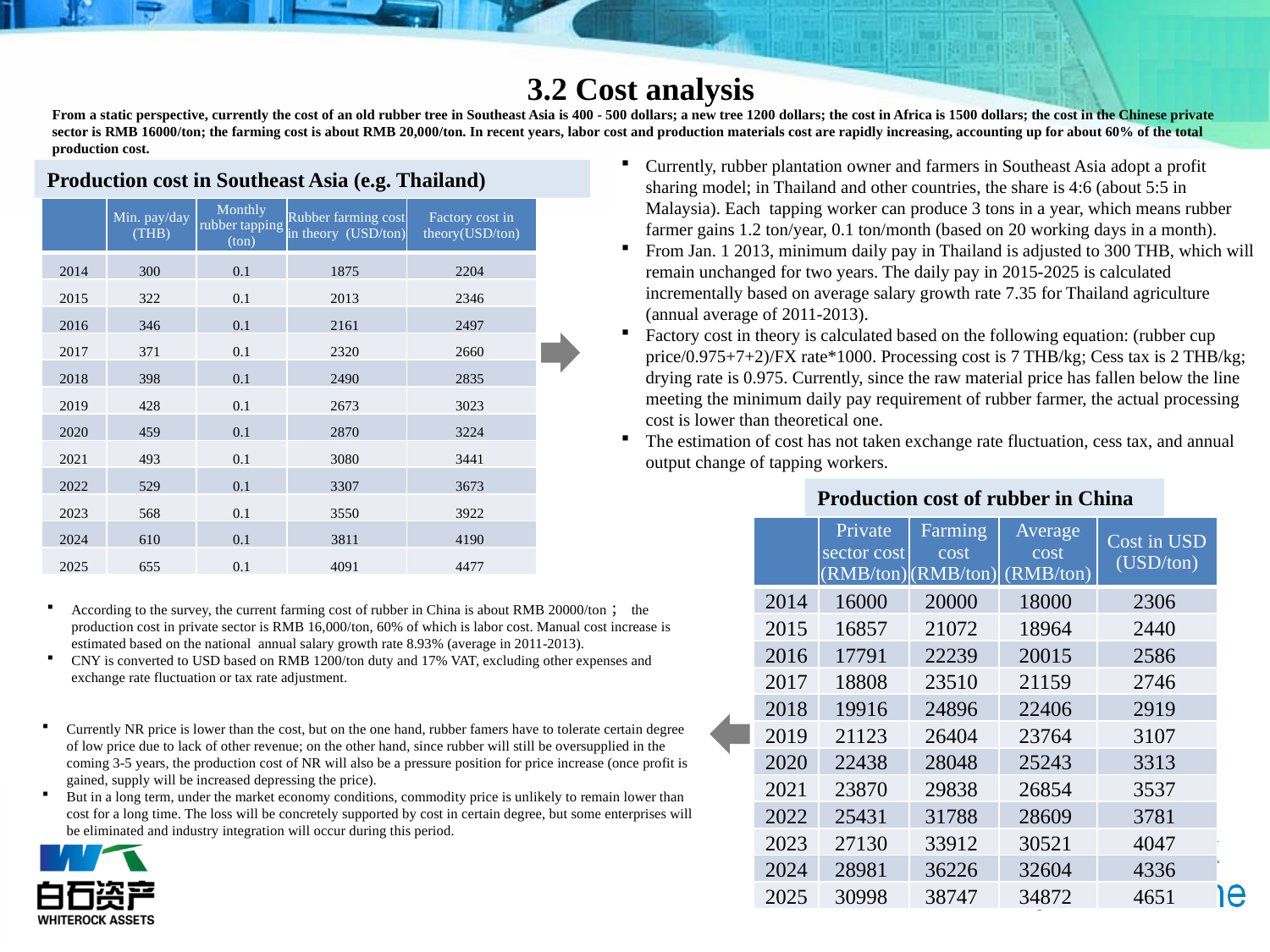

3.2 Cost analysis
From a static perspective, currently the cost of an old rubber tree in Southeast Asia is 400 - 500 dollars; a new tree 1200 dollars; the cost in Africa is 1500 dollars; the cost in the Chinese private sector is RMB 16000/ton; the farming cost is about RMB 20,000/ton. In recent years, labor cost and production materials cost are rapidly increasing, accounting up for about 60% of the total production cost.
Currently, rubber plantation owner and farmers in Southeast Asia adopt a profit sharing model; in Thailand and other countries, the share is 4:6 (about 5:5 in Malaysia). Each  tapping worker can produce 3 tons in a year, which means rubber farmer gains 1.2 ton/year, 0.1 ton/month (based on 20 working days in a month).
From Jan. 1 2013, minimum daily pay in Thailand is adjusted to 300 THB, which will remain unchanged for two years. The daily pay in 2015-2025 is calculated incrementally based on average salary growth rate 7.35 for Thailand agriculture (annual average of 2011-2013).
Factory cost in theory is calculated based on the following equation: (rubber cup price/0.975+7+2)/FX rate*1000. Processing cost is 7 THB/kg; Cess tax is 2 THB/kg; drying rate is 0.975. Currently, since the raw material price has fallen below the line meeting the minimum daily pay requirement of rubber farmer, the actual processing cost is lower than theoretical one.
The estimation of cost has not taken exchange rate fluctuation, cess tax, and annual output change of tapping workers.
Production cost in Southeast Asia (e.g. Thailand)
|  | Min. pay/day (THB) | Monthly rubber tapping (ton) | Rubber farming cost in theory (USD/ton) | Factory cost in theory(USD/ton) |
| --- | --- | --- | --- | --- |
| 2014 | 300 | 0.1 | 1875 | 2204 |
| 2015 | 322 | 0.1 | 2013 | 2346 |
| 2016 | 346 | 0.1 | 2161 | 2497 |
| 2017 | 371 | 0.1 | 2320 | 2660 |
| 2018 | 398 | 0.1 | 2490 | 2835 |
| 2019 | 428 | 0.1 | 2673 | 3023 |
| 2020 | 459 | 0.1 | 2870 | 3224 |
| 2021 | 493 | 0.1 | 3080 | 3441 |
| 2022 | 529 | 0.1 | 3307 | 3673 |
| 2023 | 568 | 0.1 | 3550 | 3922 |
| 2024 | 610 | 0.1 | 3811 | 4190 |
| 2025 | 655 | 0.1 | 4091 | 4477 |
东南亚产胶国成本
(以泰国为代表，按最低日薪推算))

Production cost of rubber in China
|  | Private sector cost (RMB/ton) | Farming cost (RMB/ton) | Average cost (RMB/ton) | Cost in USD (USD/ton) |
| --- | --- | --- | --- | --- |
| 2014 | 16000 | 20000 | 18000 | 2306 |
| 2015 | 16857 | 21072 | 18964 | 2440 |
| 2016 | 17791 | 22239 | 20015 | 2586 |
| 2017 | 18808 | 23510 | 21159 | 2746 |
| 2018 | 19916 | 24896 | 22406 | 2919 |
| 2019 | 21123 | 26404 | 23764 | 3107 |
| 2020 | 22438 | 28048 | 25243 | 3313 |
| 2021 | 23870 | 29838 | 26854 | 3537 |
| 2022 | 25431 | 31788 | 28609 | 3781 |
| 2023 | 27130 | 33912 | 30521 | 4047 |
| 2024 | 28981 | 36226 | 32604 | 4336 |
| 2025 | 30998 | 38747 | 34872 | 4651 |
According to the survey, the current farming cost of rubber in China is about RMB 20000/ton； the production cost in private sector is RMB 16,000/ton, 60% of which is labor cost. Manual cost increase is estimated based on the national  annual salary growth rate 8.93% (average in 2011-2013).
CNY is converted to USD based on RMB 1200/ton duty and 17% VAT, excluding other expenses and exchange rate fluctuation or tax rate adjustment.
Currently NR price is lower than the cost, but on the one hand, rubber famers have to tolerate certain degree of low price due to lack of other revenue; on the other hand, since rubber will still be oversupplied in the coming 3-5 years, the production cost of NR will also be a pressure position for price increase (once profit is gained, supply will be increased depressing the price).
But in a long term, under the market economy conditions, commodity price is unlikely to remain lower than cost for a long time. The loss will be concretely supported by cost in certain degree, but some enterprises will be eliminated and industry integration will occur during this period.